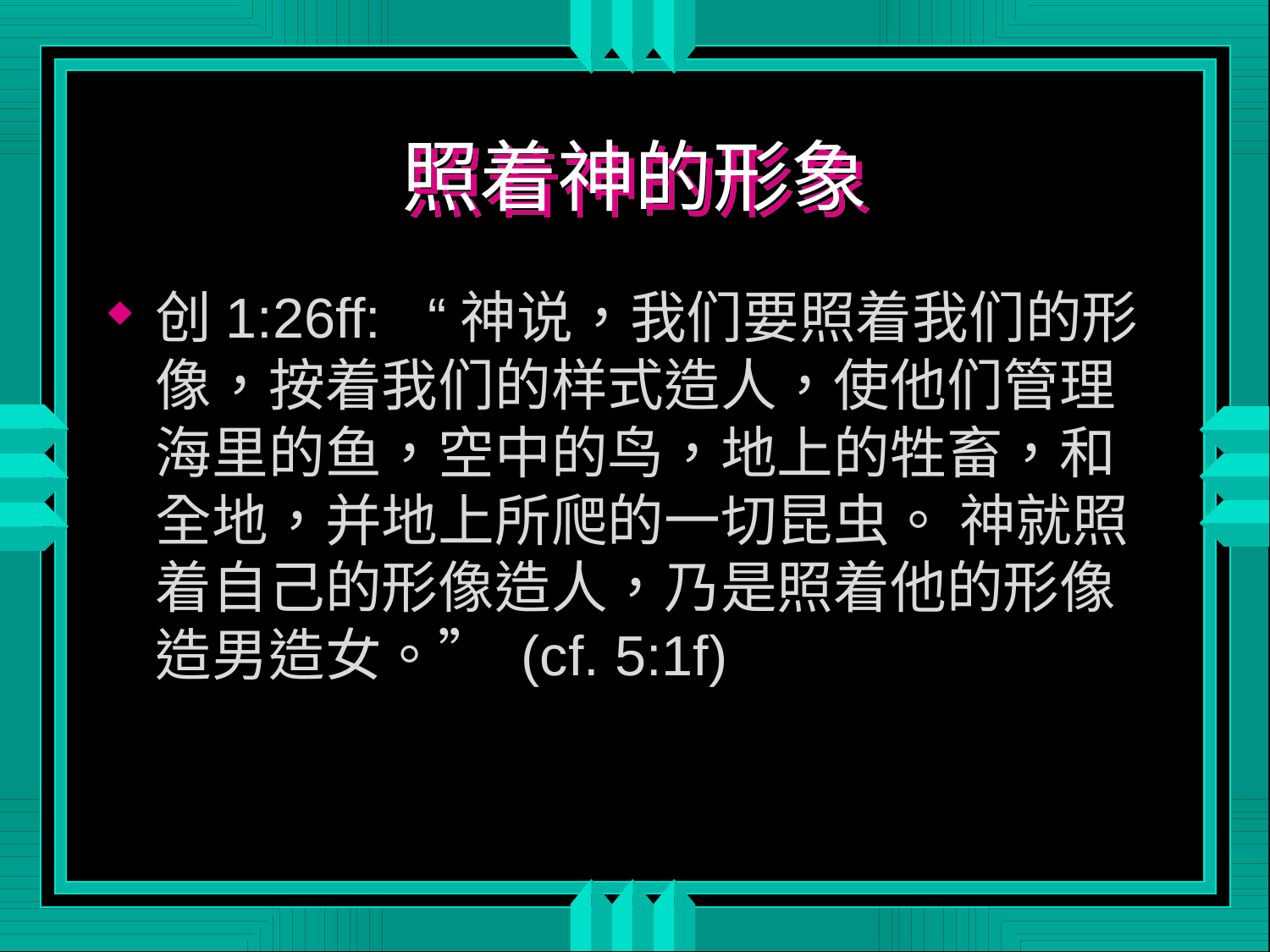

# 照着神的形象
创1:26ff:   “神说，我们要照着我们的形像，按着我们的样式造人，使他们管理海里的鱼，空中的鸟，地上的牲畜，和全地，并地上所爬的一切昆虫。 神就照着自己的形像造人，乃是照着他的形像造男造女。” (cf. 5:1f)